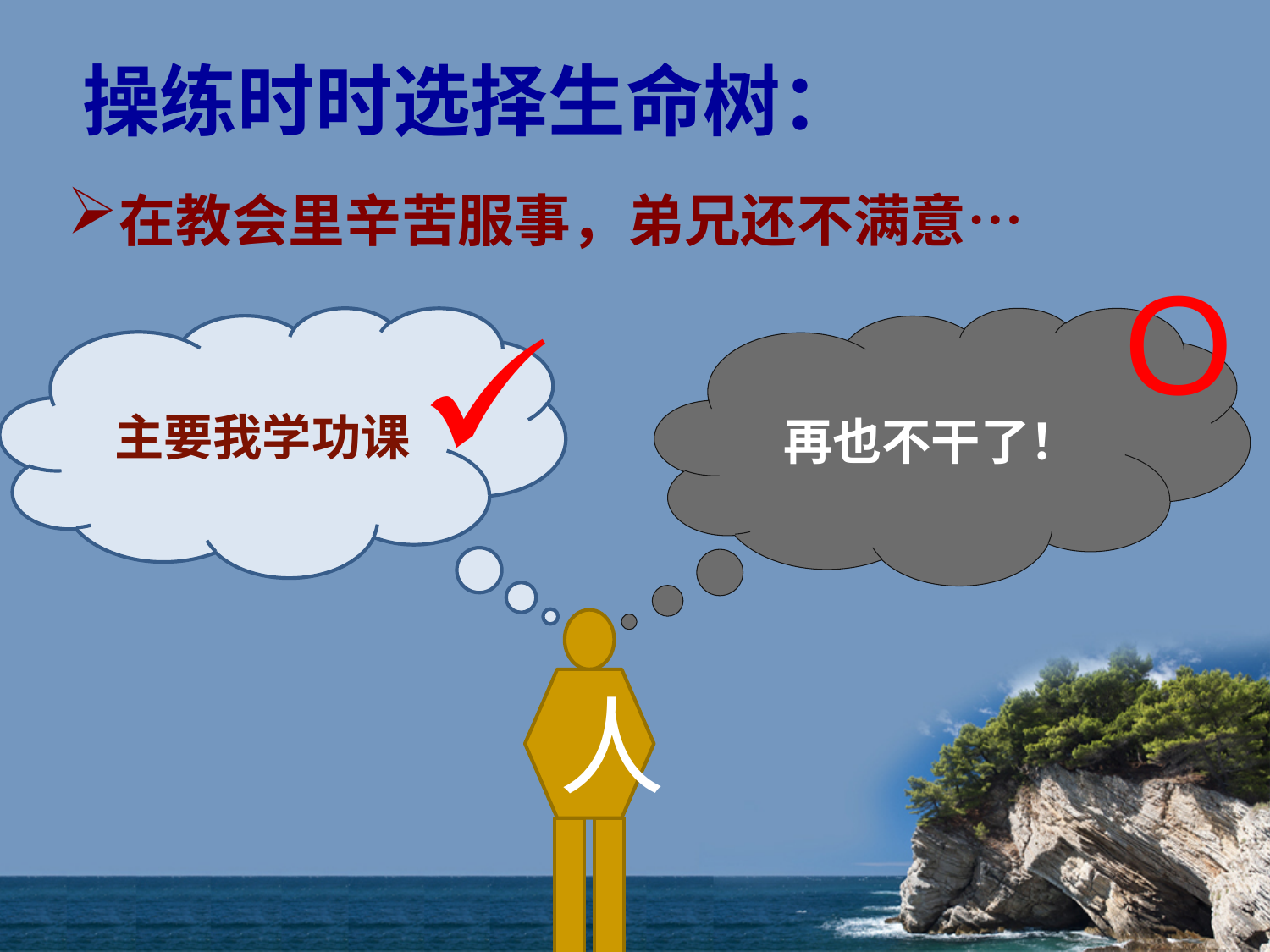

# 操练时时选择生命树：
在教会里辛苦服事，弟兄还不满意…
O
主要我学功课
再也不干了！

人